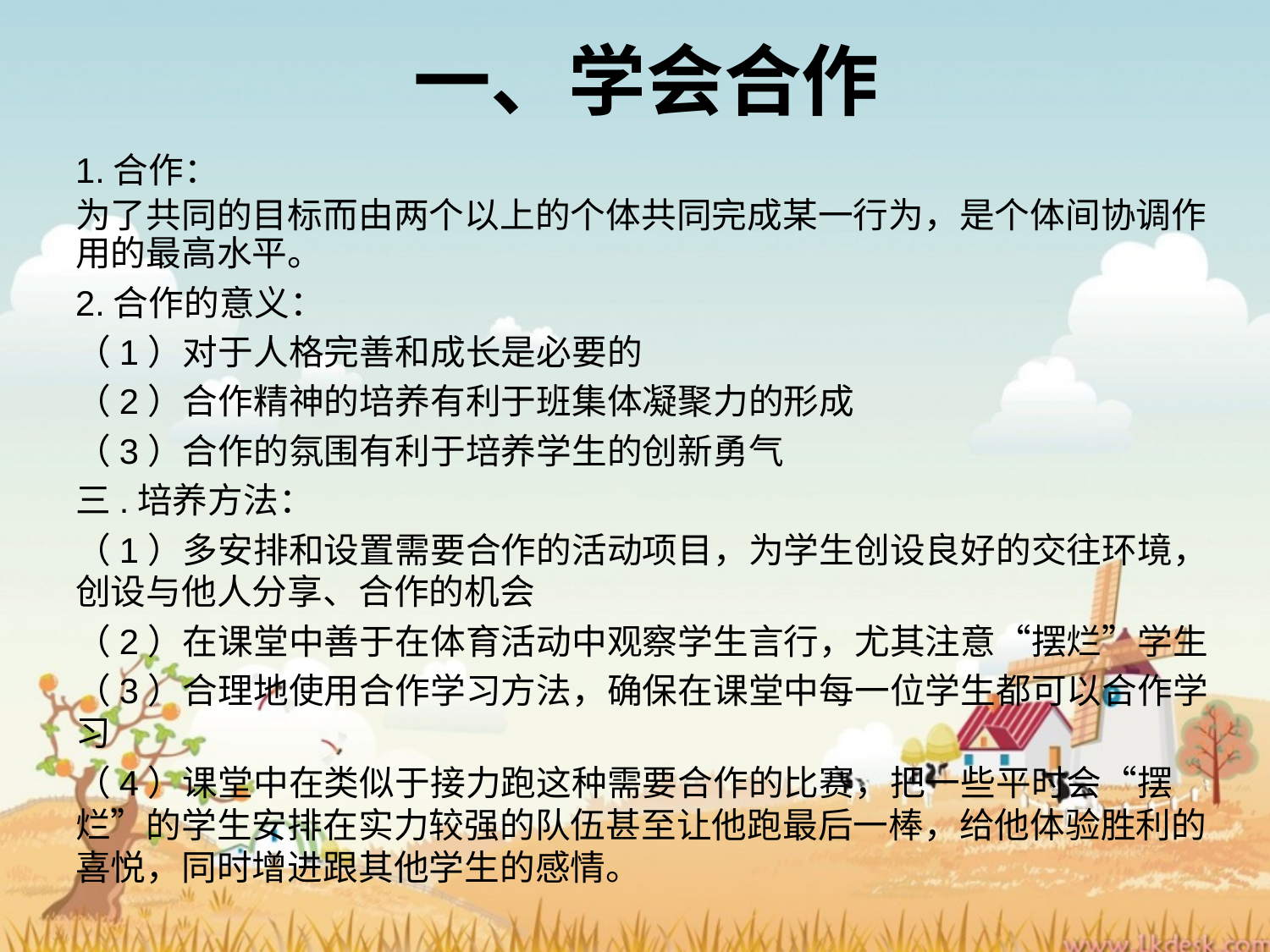

# 一、学会合作
1.合作：
为了共同的目标而由两个以上的个体共同完成某一行为，是个体间协调作用的最高水平。
2.合作的意义：
（1）对于人格完善和成长是必要的
（2）合作精神的培养有利于班集体凝聚力的形成
（3）合作的氛围有利于培养学生的创新勇气
三.培养方法：
（1）多安排和设置需要合作的活动项目，为学生创设良好的交往环境，创设与他人分享、合作的机会
（2）在课堂中善于在体育活动中观察学生言行，尤其注意“摆烂”学生
（3）合理地使用合作学习方法，确保在课堂中每一位学生都可以合作学习
（4）课堂中在类似于接力跑这种需要合作的比赛，把一些平时会“摆烂”的学生安排在实力较强的队伍甚至让他跑最后一棒，给他体验胜利的喜悦，同时增进跟其他学生的感情。